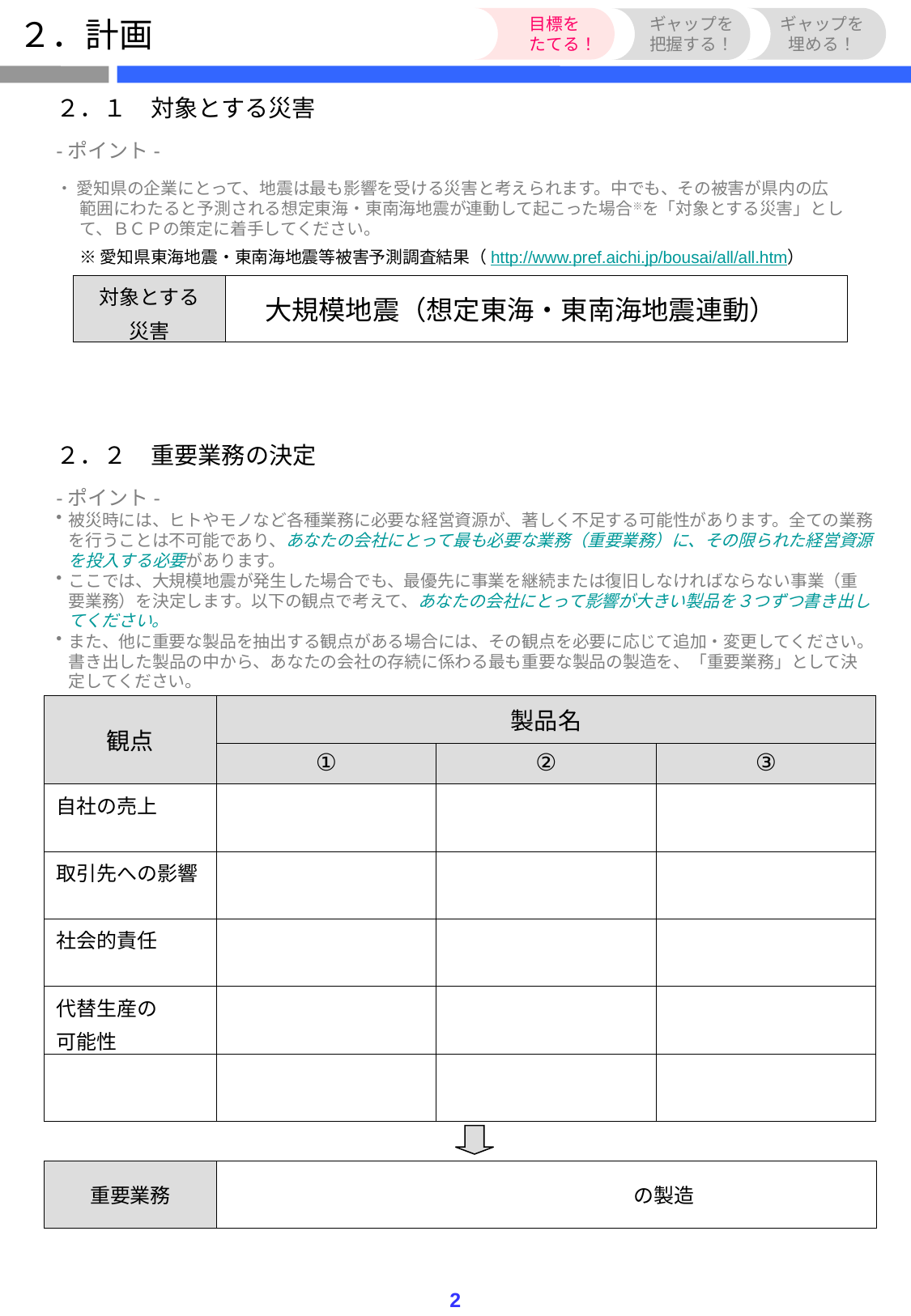

２．計画
目標を
たてる！
ギャップを
把握する！
ギャップを
埋める！

２．１　対象とする災害

-ポイント-

・ 愛知県の企業にとって、地震は最も影響を受ける災害と考えられます。中でも、その被害が県内の広範囲にわたると予測される想定東海・東南海地震が連動して起こった場合※を「対象とする災害」として、ＢＣＰの策定に着手してください。
※愛知県東海地震・東南海地震等被害予測調査結果（http://www.pref.aichi.jp/bousai/all/all.htm）
| 対象とする 災害 | 大規模地震（想定東海・東南海地震連動） |
| --- | --- |

２．２　重要業務の決定

-ポイント-
被災時には、ヒトやモノなど各種業務に必要な経営資源が、著しく不足する可能性があります。全ての業務を行うことは不可能であり、あなたの会社にとって最も必要な業務（重要業務）に、その限られた経営資源を投入する必要があります。
ここでは、大規模地震が発生した場合でも、最優先に事業を継続または復旧しなければならない事業（重要業務）を決定します。以下の観点で考えて、あなたの会社にとって影響が大きい製品を３つずつ書き出してください。
また、他に重要な製品を抽出する観点がある場合には、その観点を必要に応じて追加・変更してください。書き出した製品の中から、あなたの会社の存続に係わる最も重要な製品の製造を、「重要業務」として決定してください。
| 観点 | 製品名 |  |  |
| --- | --- | --- | --- |
|  | ① | ② | ③ |
| 自社の売上 |  |  |  |
| 取引先への影響 |  |  |  |
| 社会的責任 |  |  |  |
| 代替生産の 可能性 |  |  |  |
|  |  |  |  |

| 重要業務 | の製造 |
| --- | --- |
2